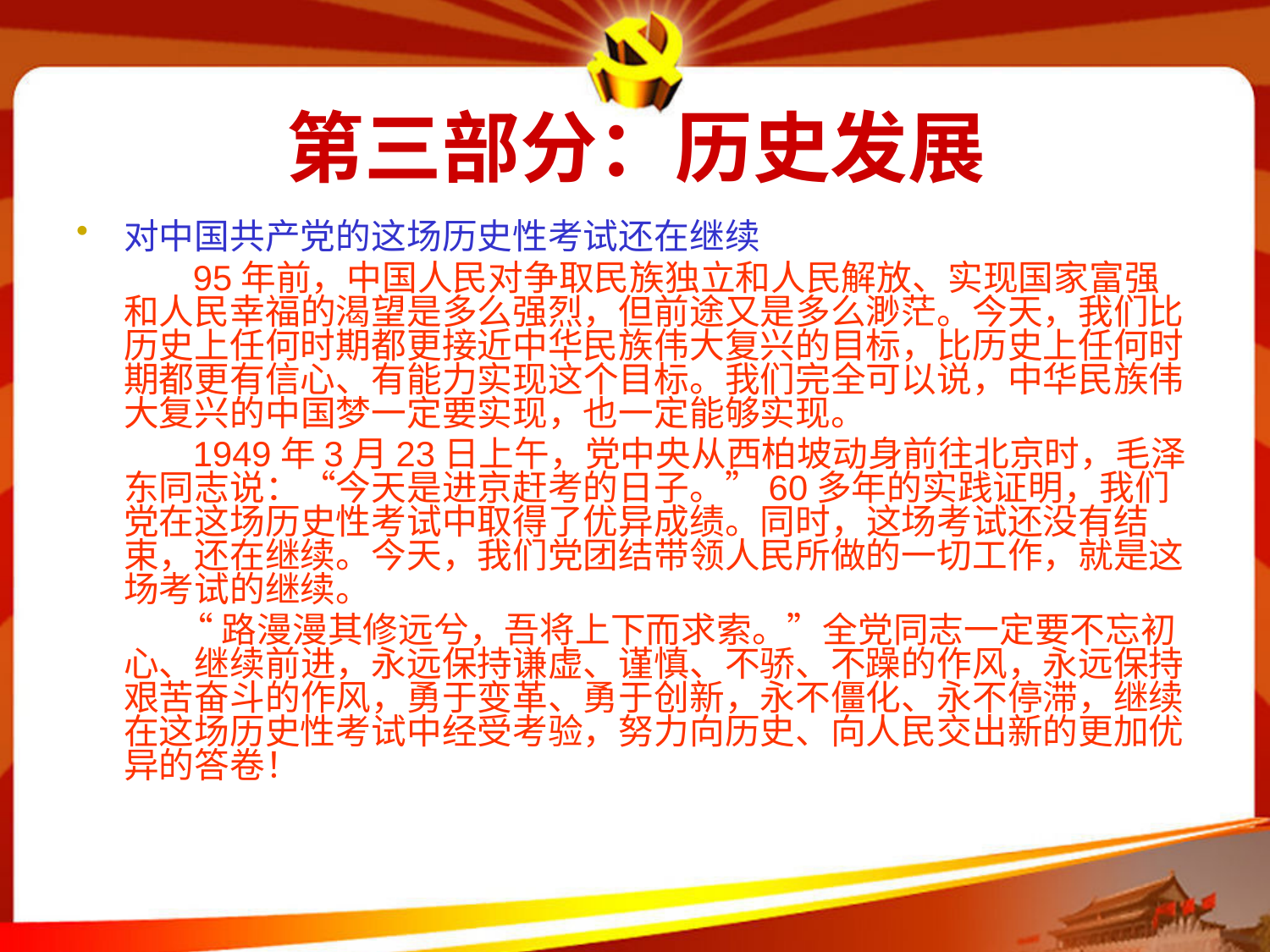

# 第三部分：历史发展
对中国共产党的这场历史性考试还在继续
            95年前，中国人民对争取民族独立和人民解放、实现国家富强和人民幸福的渴望是多么强烈，但前途又是多么渺茫。今天，我们比历史上任何时期都更接近中华民族伟大复兴的目标，比历史上任何时期都更有信心、有能力实现这个目标。我们完全可以说，中华民族伟大复兴的中国梦一定要实现，也一定能够实现。
            1949年3月23日上午，党中央从西柏坡动身前往北京时，毛泽东同志说：“今天是进京赶考的日子。”60多年的实践证明，我们党在这场历史性考试中取得了优异成绩。同时，这场考试还没有结束，还在继续。今天，我们党团结带领人民所做的一切工作，就是这场考试的继续。
             “路漫漫其修远兮，吾将上下而求索。”全党同志一定要不忘初心、继续前进，永远保持谦虚、谨慎、不骄、不躁的作风，永远保持艰苦奋斗的作风，勇于变革、勇于创新，永不僵化、永不停滞，继续在这场历史性考试中经受考验，努力向历史、向人民交出新的更加优异的答卷！